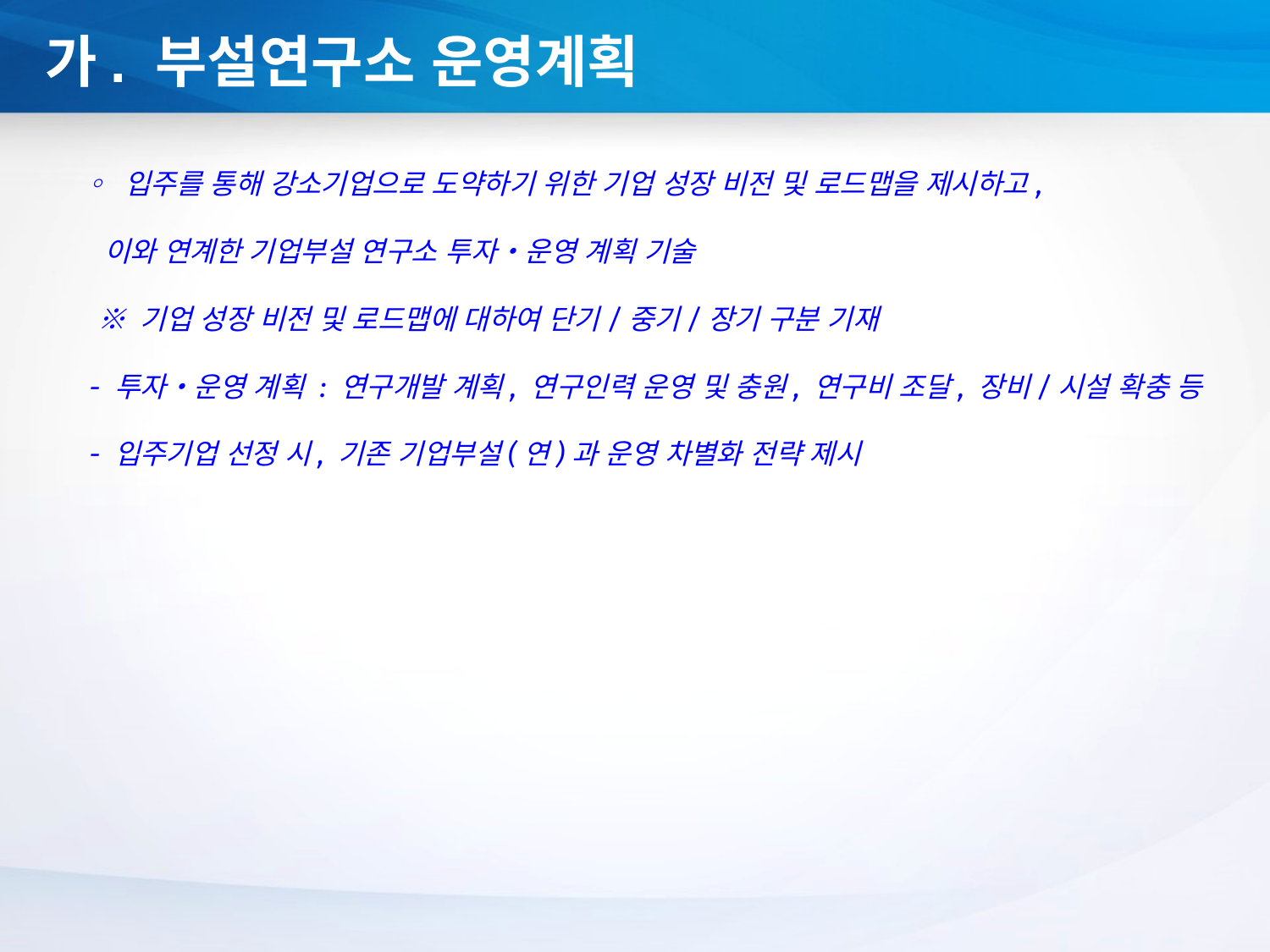

가. 부설연구소 운영계획
◦ 입주를 통해 강소기업으로 도약하기 위한 기업 성장 비전 및 로드맵을 제시하고,
  이와 연계한 기업부설 연구소 투자‧운영 계획 기술
  ※ 기업 성장 비전 및 로드맵에 대하여 단기/중기/장기 구분 기재
 - 투자‧운영 계획 : 연구개발 계획, 연구인력 운영 및 충원, 연구비 조달, 장비/시설 확충 등
 - 입주기업 선정 시, 기존 기업부설(연)과 운영 차별화 전략 제시